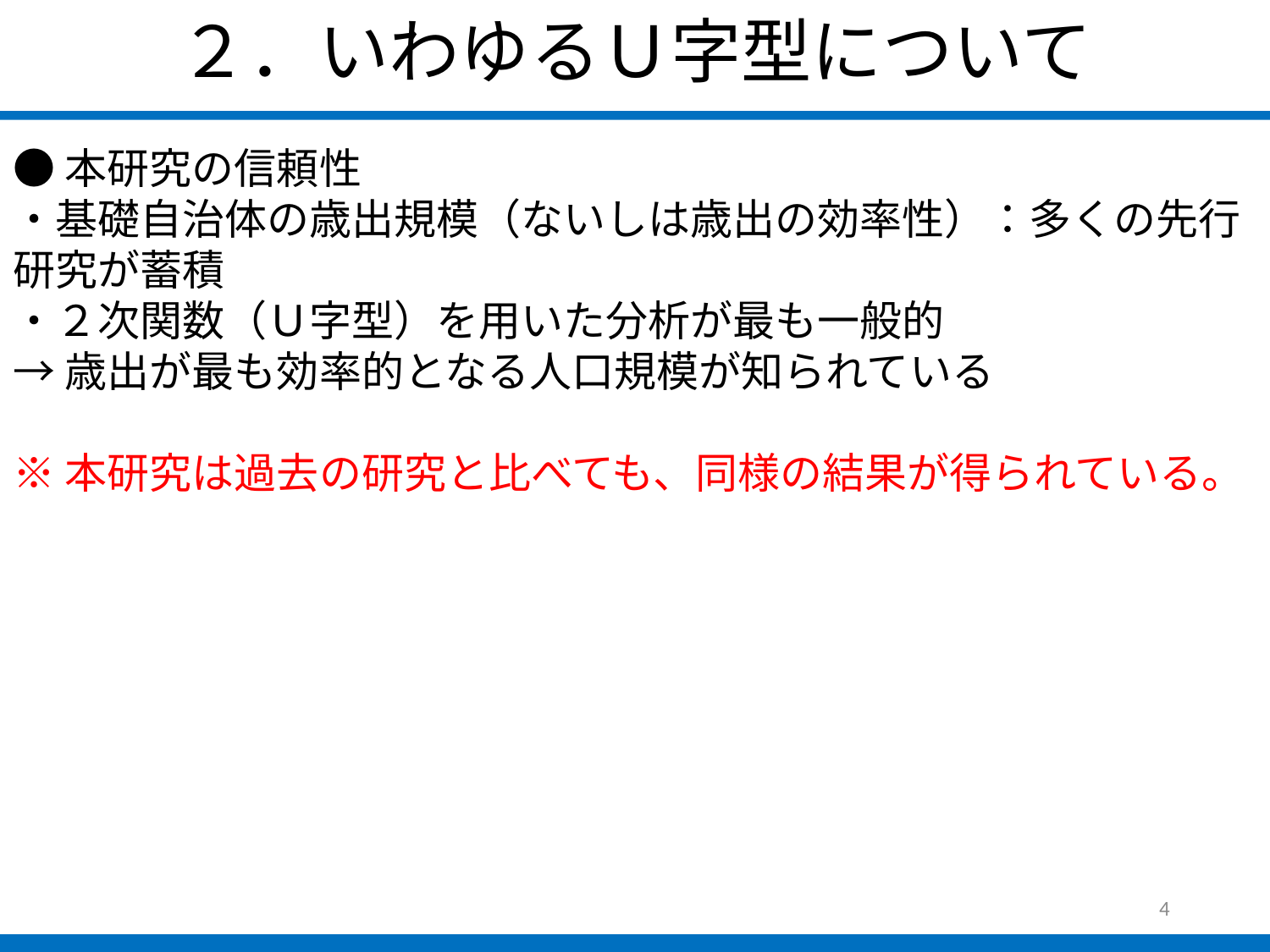

２．いわゆるＵ字型について

●本研究の信頼性
・基礎自治体の歳出規模（ないしは歳出の効率性）：多くの先行研究が蓄積
・２次関数（Ｕ字型）を用いた分析が最も一般的
→歳出が最も効率的となる人口規模が知られている

※本研究は過去の研究と比べても、同様の結果が得られている。
4